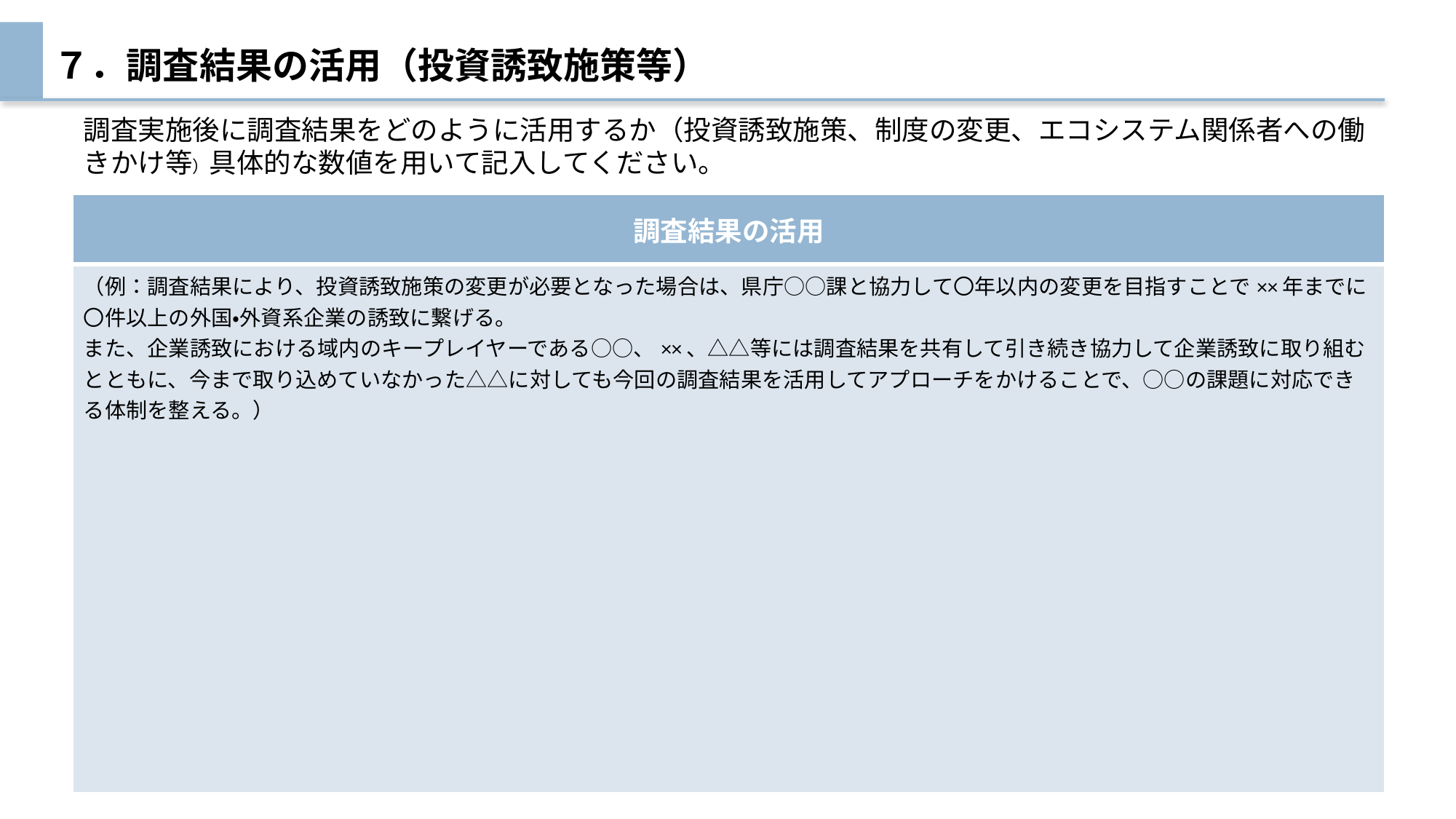

# ７．調査結果の活用（投資誘致施策等）
調査実施後に調査結果をどのように活用するか（投資誘致施策、制度の変更、エコシステム関係者への働きかけ等）具体的な数値を用いて記入してください。

| 調査結果の活用 |
| --- |
| （例：調査結果により、投資誘致施策の変更が必要となった場合は、県庁○○課と協力して〇年以内の変更を目指すことで××年までに〇件以上の外国・外資系企業の誘致に繋げる。 また、企業誘致における域内のキープレイヤーである○○、××、△△等には調査結果を共有して引き続き協力して企業誘致に取り組むとともに、今まで取り込めていなかった△△に対しても今回の調査結果を活用してアプローチをかけることで、○○の課題に対応できる体制を整える。） |